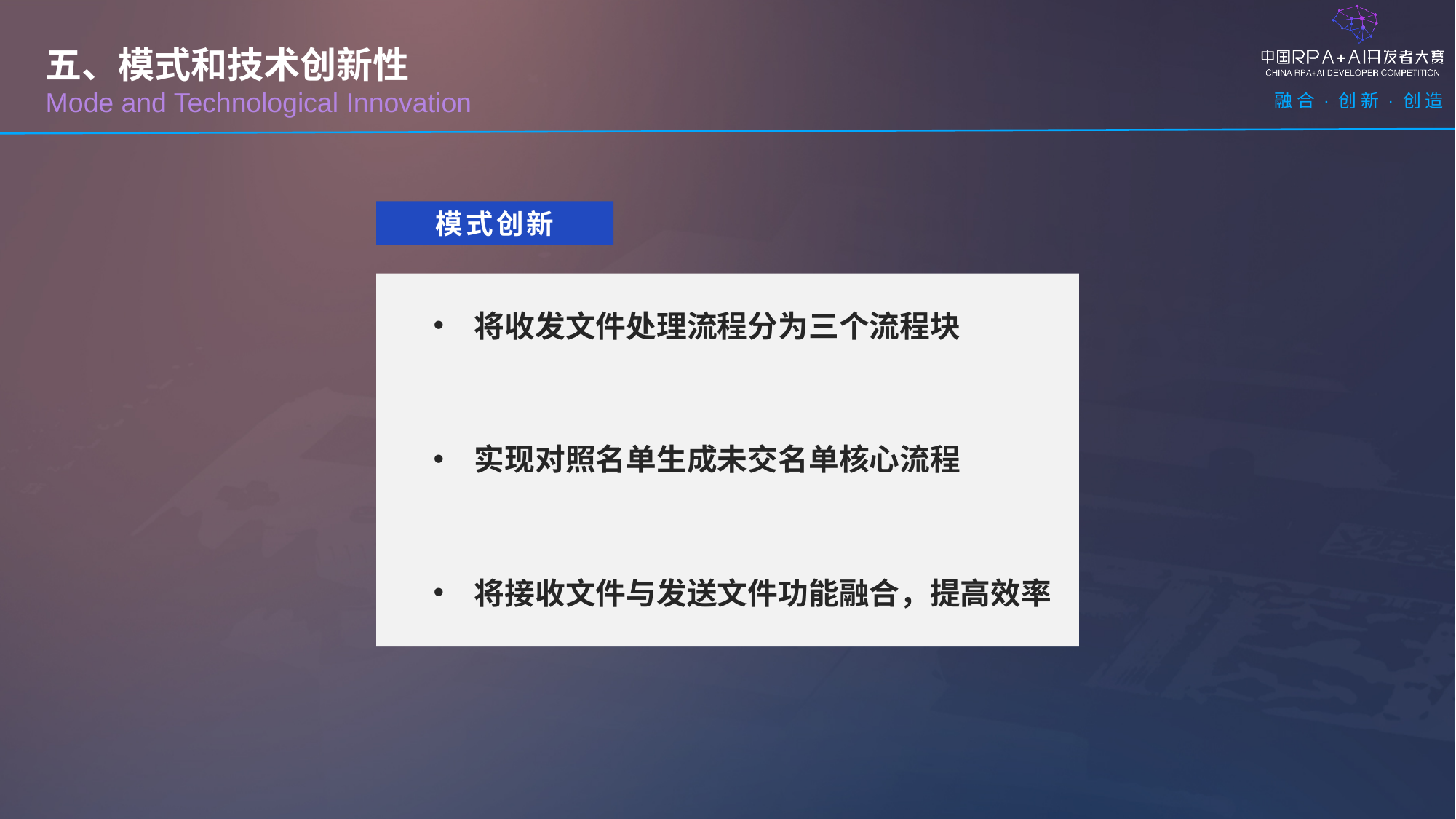

五、模式和技术创新性
Mode and Technological Innovation
模式创新

将收发文件处理流程分为三个流程块

实现对照名单生成未交名单核心流程

将接收文件与发送文件功能融合，提高效率